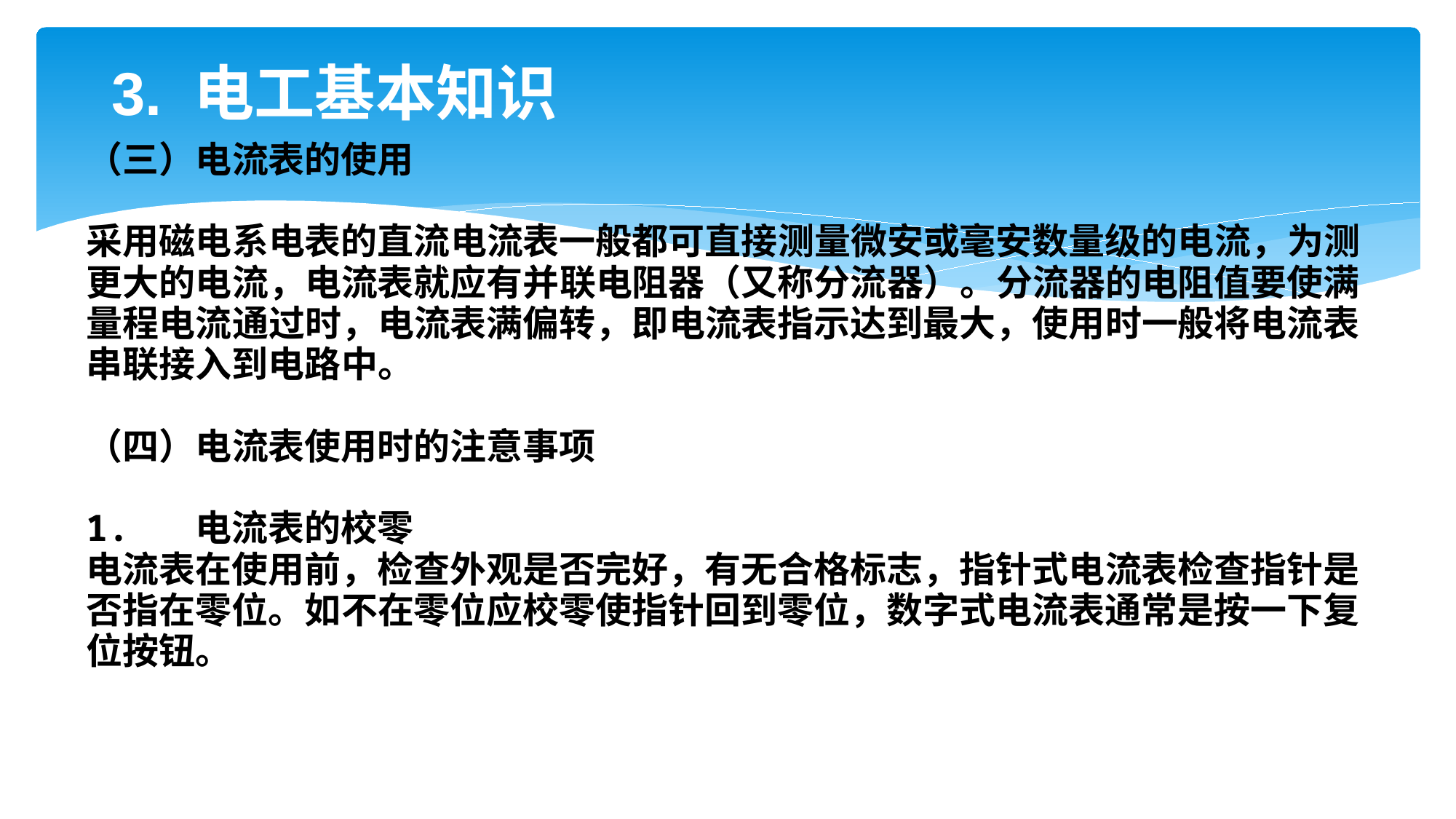

3. 电工基本知识
（三）电流表的使用
采用磁电系电表的直流电流表一般都可直接测量微安或毫安数量级的电流，为测更大的电流，电流表就应有并联电阻器（又称分流器）。分流器的电阻值要使满量程电流通过时，电流表满偏转，即电流表指示达到最大，使用时一般将电流表串联接入到电路中。

（四）电流表使用时的注意事项

1.	电流表的校零
电流表在使用前，检查外观是否完好，有无合格标志，指针式电流表检查指针是否指在零位。如不在零位应校零使指针回到零位，数字式电流表通常是按一下复位按钮。